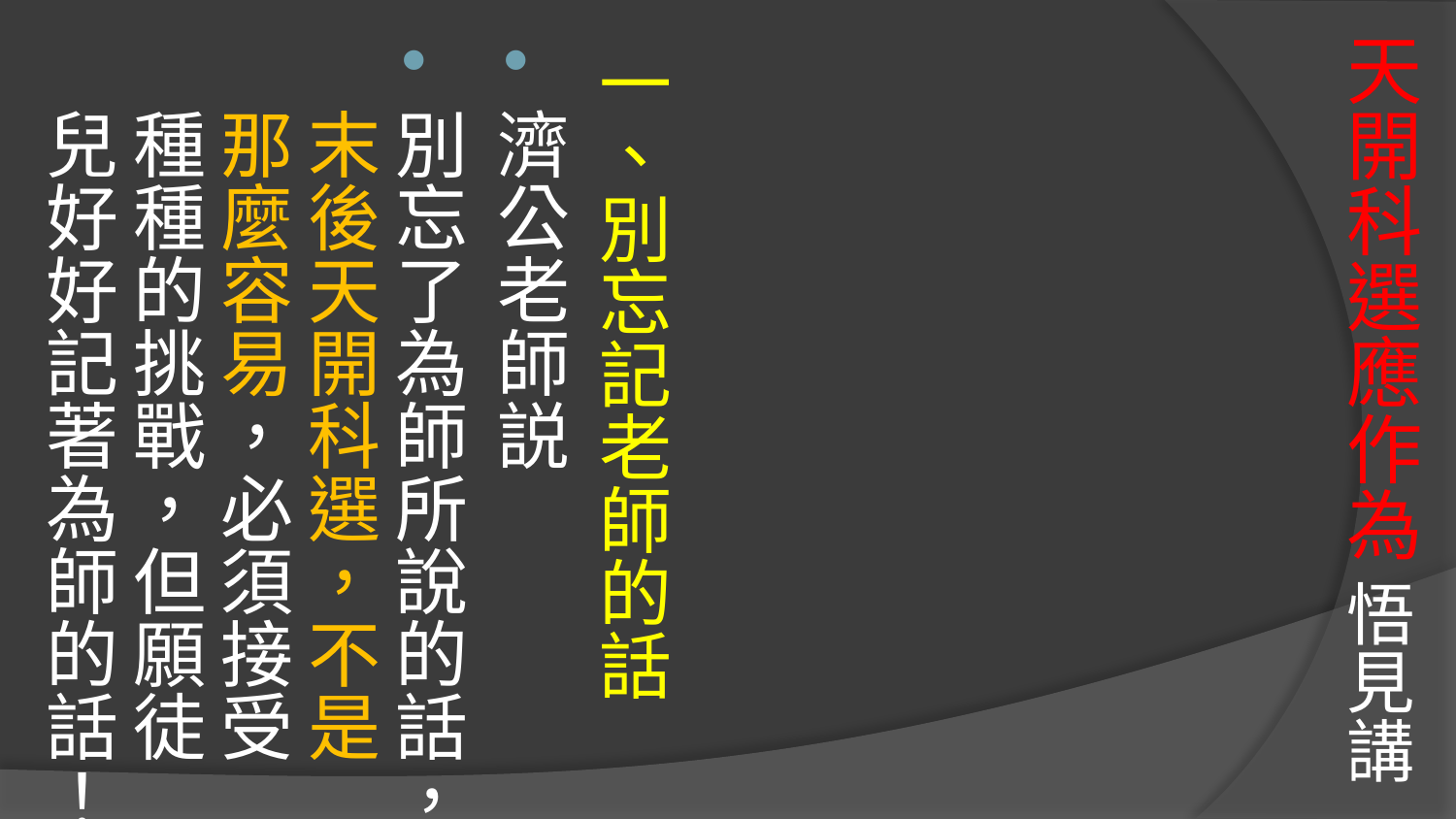

# 天開科選應作為 悟見講
一、別忘記老師的話
濟公老師説
別忘了為師所說的話，末後天開科選，不是那麼容易，必須接受種種的挑戰，但願徒兒好好記著為師的話！